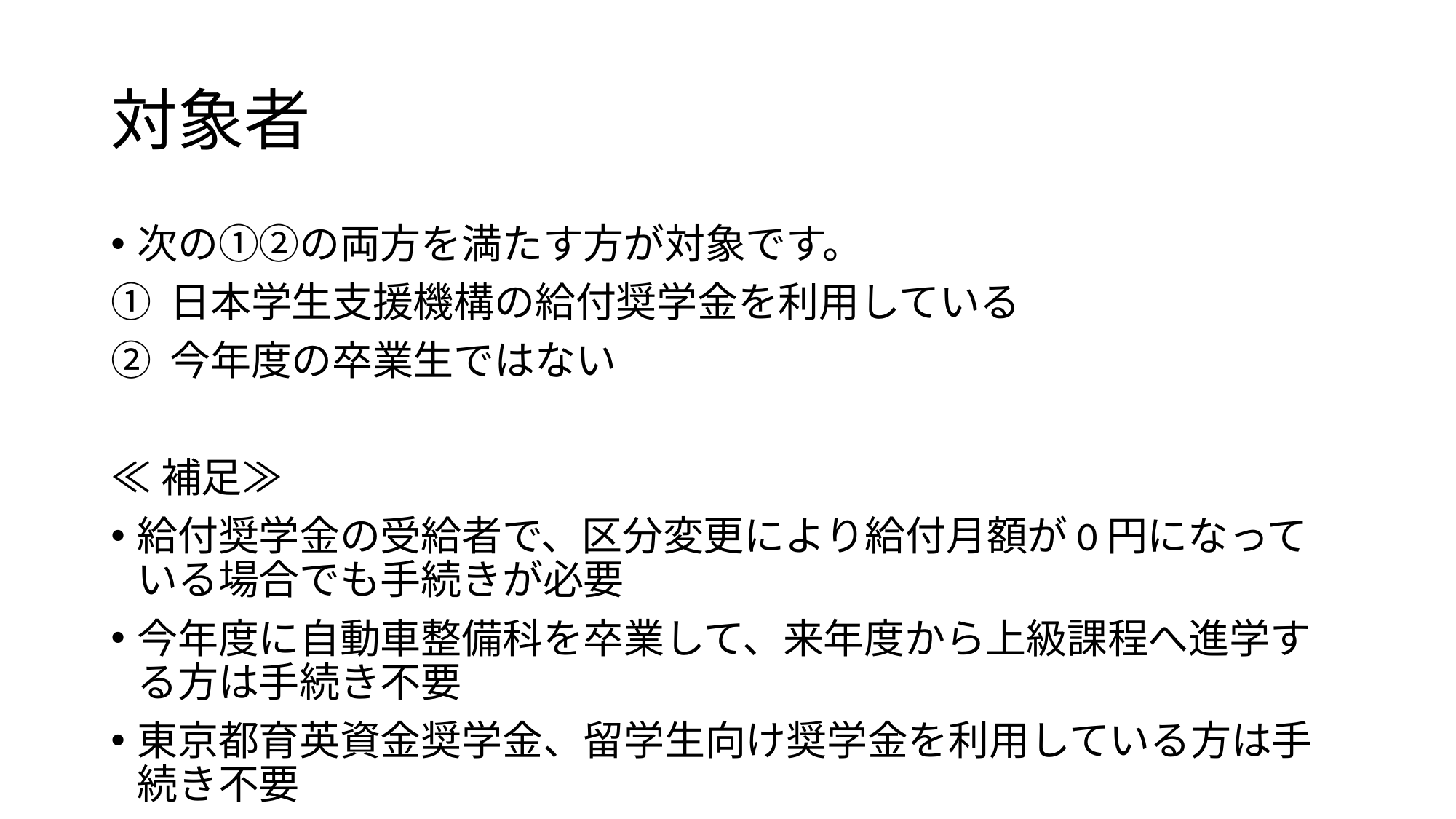

# 対象者
次の①②の両方を満たす方が対象です。
日本学生支援機構の給付奨学金を利用している
今年度の卒業生ではない

≪補足≫
給付奨学金の受給者で、区分変更により給付月額が0円になっている場合でも手続きが必要
今年度に自動車整備科を卒業して、来年度から上級課程へ進学する方は手続き不要
東京都育英資金奨学金、留学生向け奨学金を利用している方は手続き不要